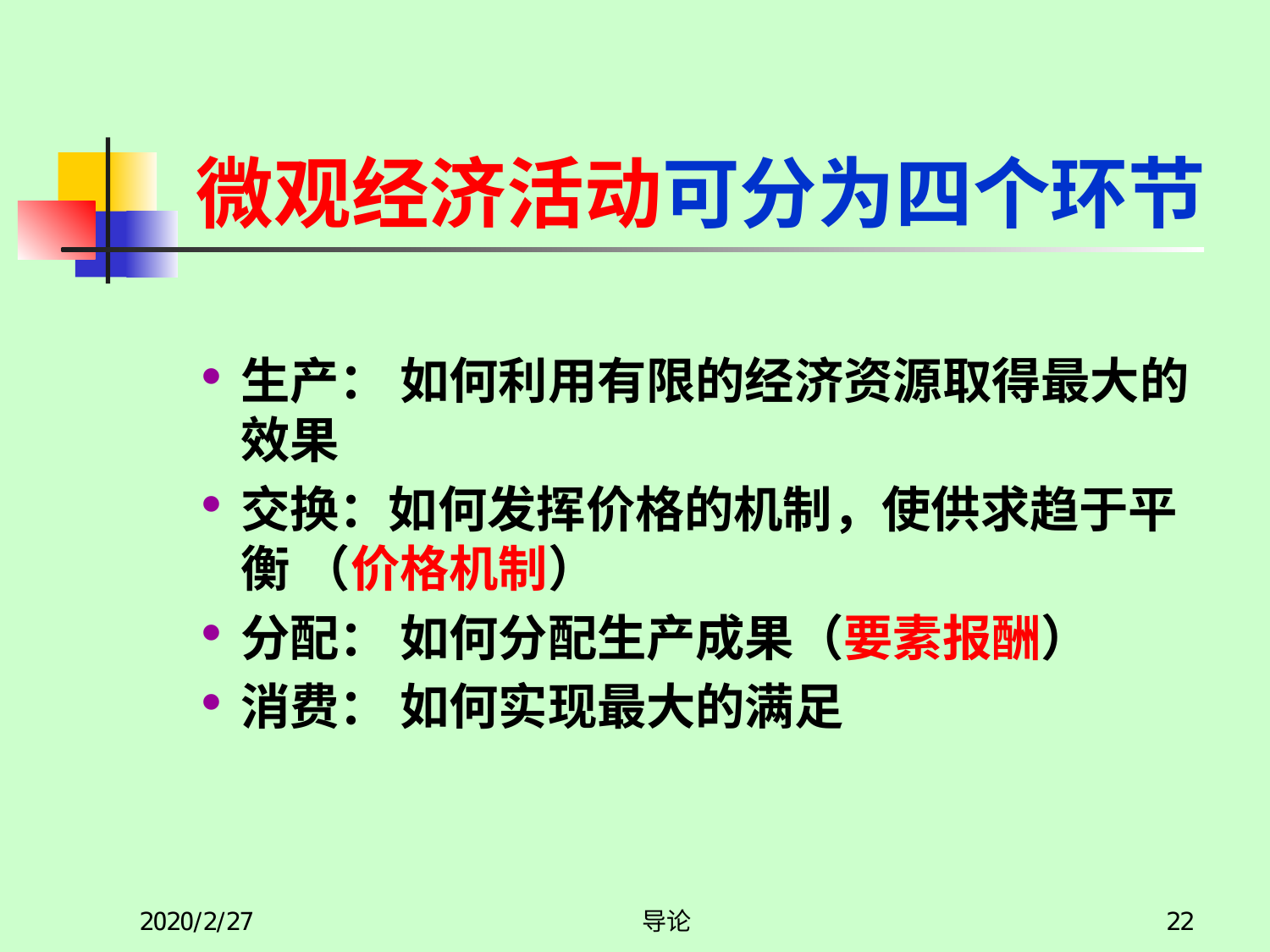

# 微观经济活动可分为四个环节

生产： 如何利用有限的经济资源取得最大的效果
交换：如何发挥价格的机制，使供求趋于平衡 （价格机制）
分配： 如何分配生产成果（要素报酬）
消费： 如何实现最大的满足

2020/2/27
导论
22